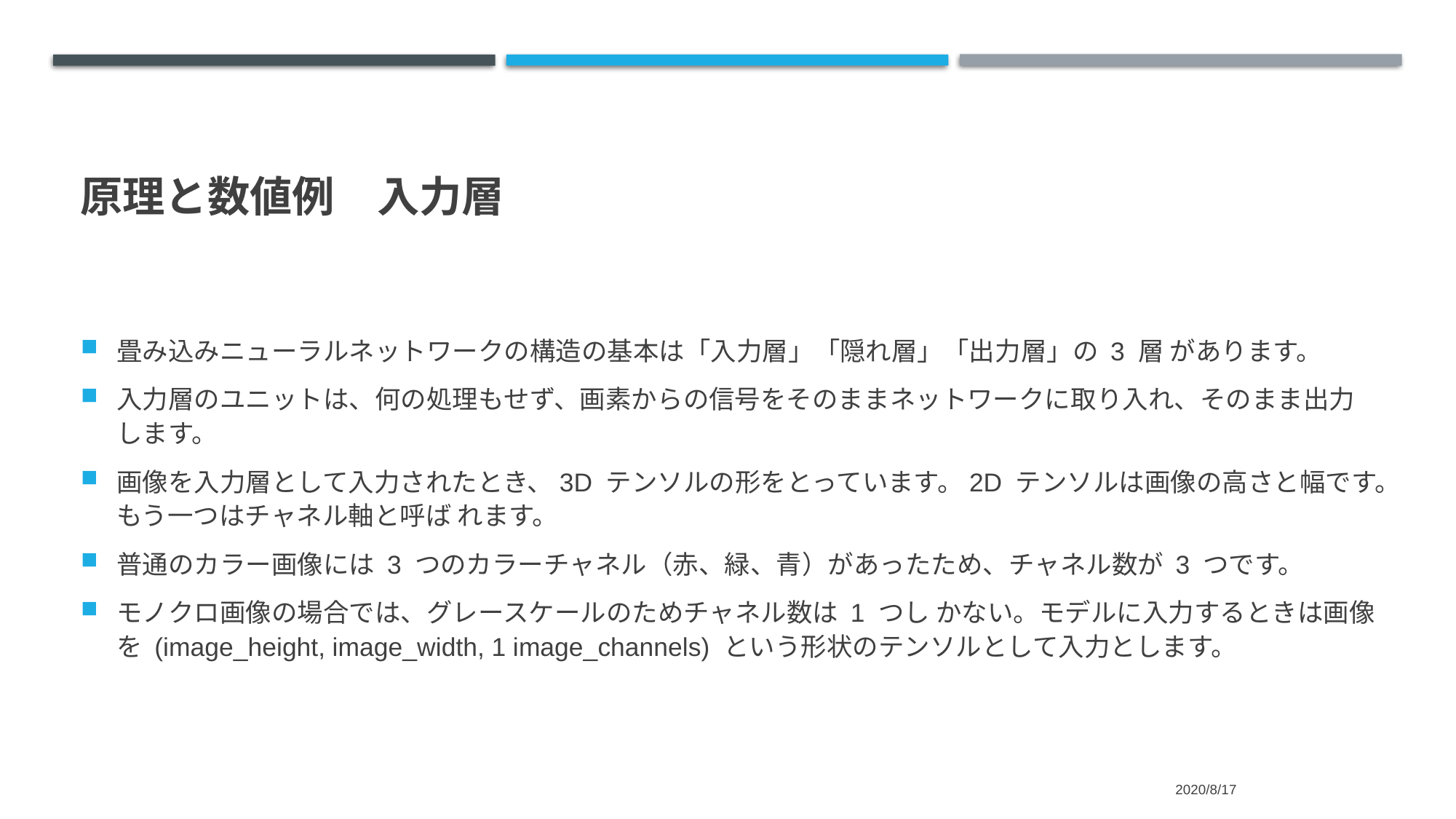

# 原理と数値例　入力層
畳み込みニューラルネットワークの構造の基本は「入力層」「隠れ層」「出力層」の 3 層 があります。
入力層のユニットは、何の処理もせず、画素からの信号をそのままネットワークに取り入れ、そのまま出力します。
画像を入力層として入力されたとき、3D テンソルの形をとっています。2D テンソルは画像の高さと幅です。もう一つはチャネル軸と呼ば れます。
普通のカラー画像には 3 つのカラーチャネル（赤、緑、青）があったため、チャネル数が 3 つです。
モノクロ画像の場合では、グレースケールのためチャネル数は 1 つし かない。モデルに入力するときは画像を (image_height, image_width, 1 image_channels) という形状のテンソルとして入力とします。
2020/8/17